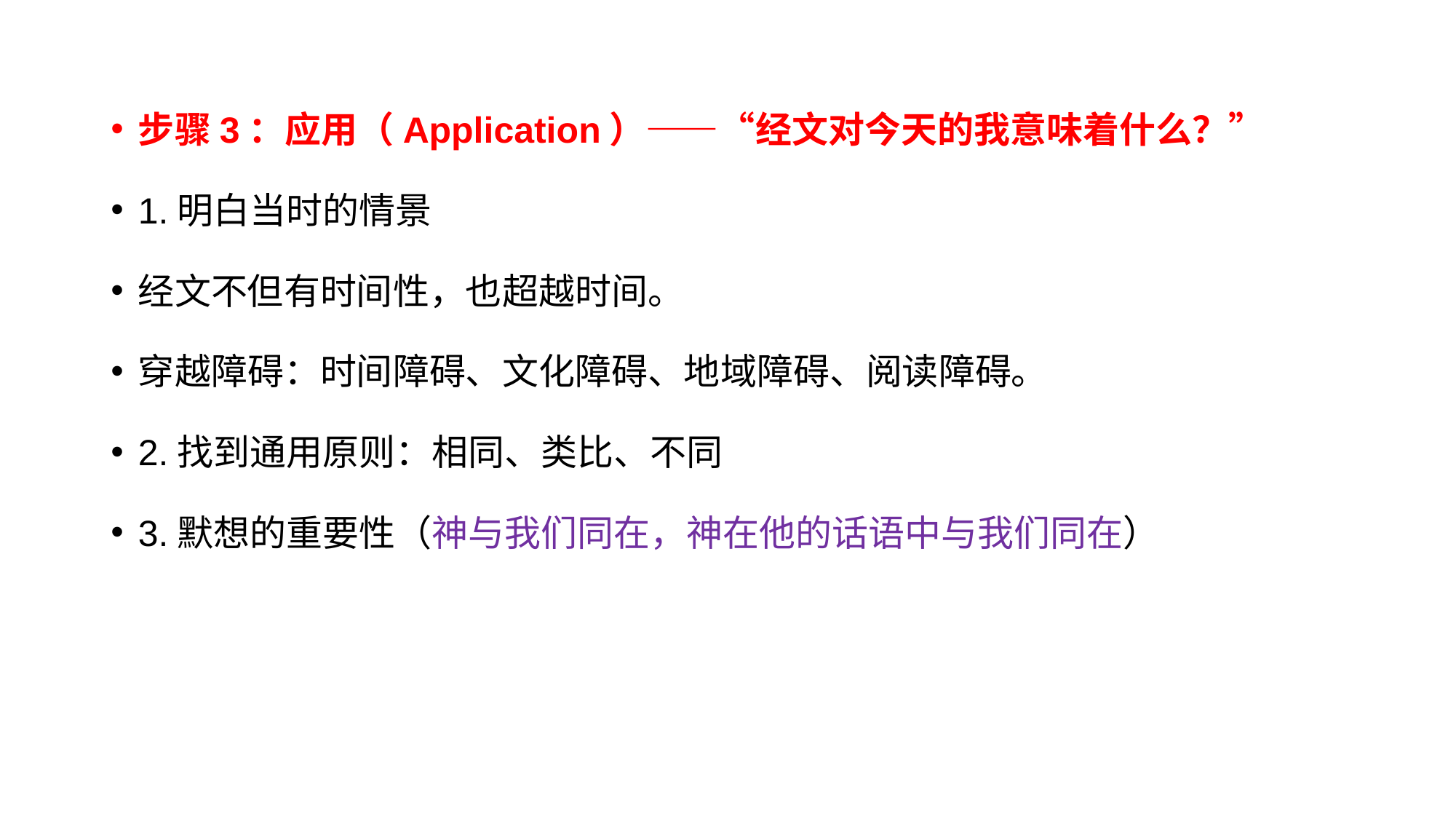

步骤3：应用（Application）——“经文对今天的我意味着什么？”
1.明白当时的情景
经文不但有时间性，也超越时间。
穿越障碍：时间障碍、文化障碍、地域障碍、阅读障碍。
2.找到通用原则：相同、类比、不同
3.默想的重要性（神与我们同在，神在他的话语中与我们同在）